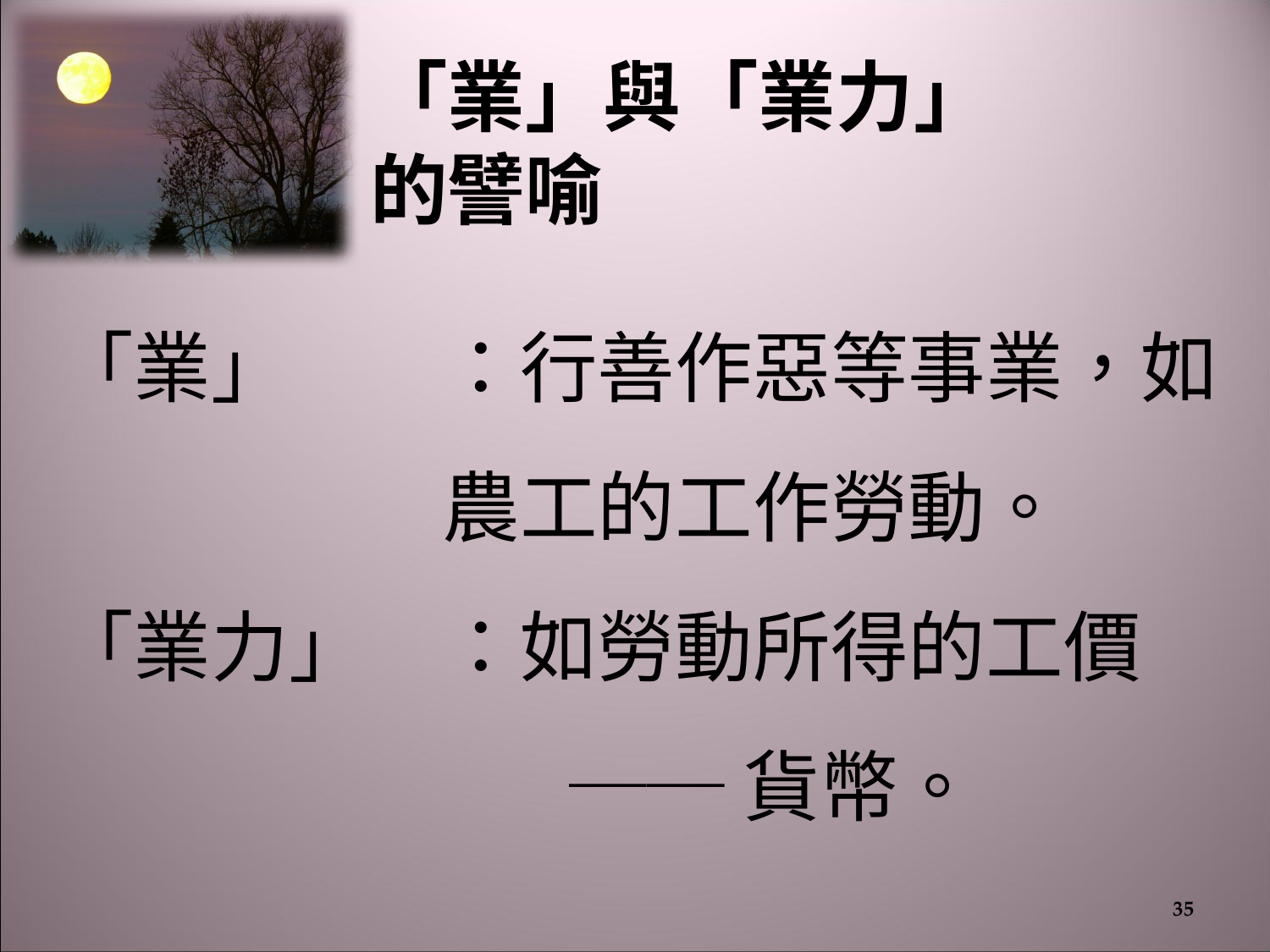

# 「業」與「業力」      的譬喻
「業」	：行善作惡等事業，如農工的工作勞動。
「業力」	：如勞動所得的工價
		──貨幣。
35